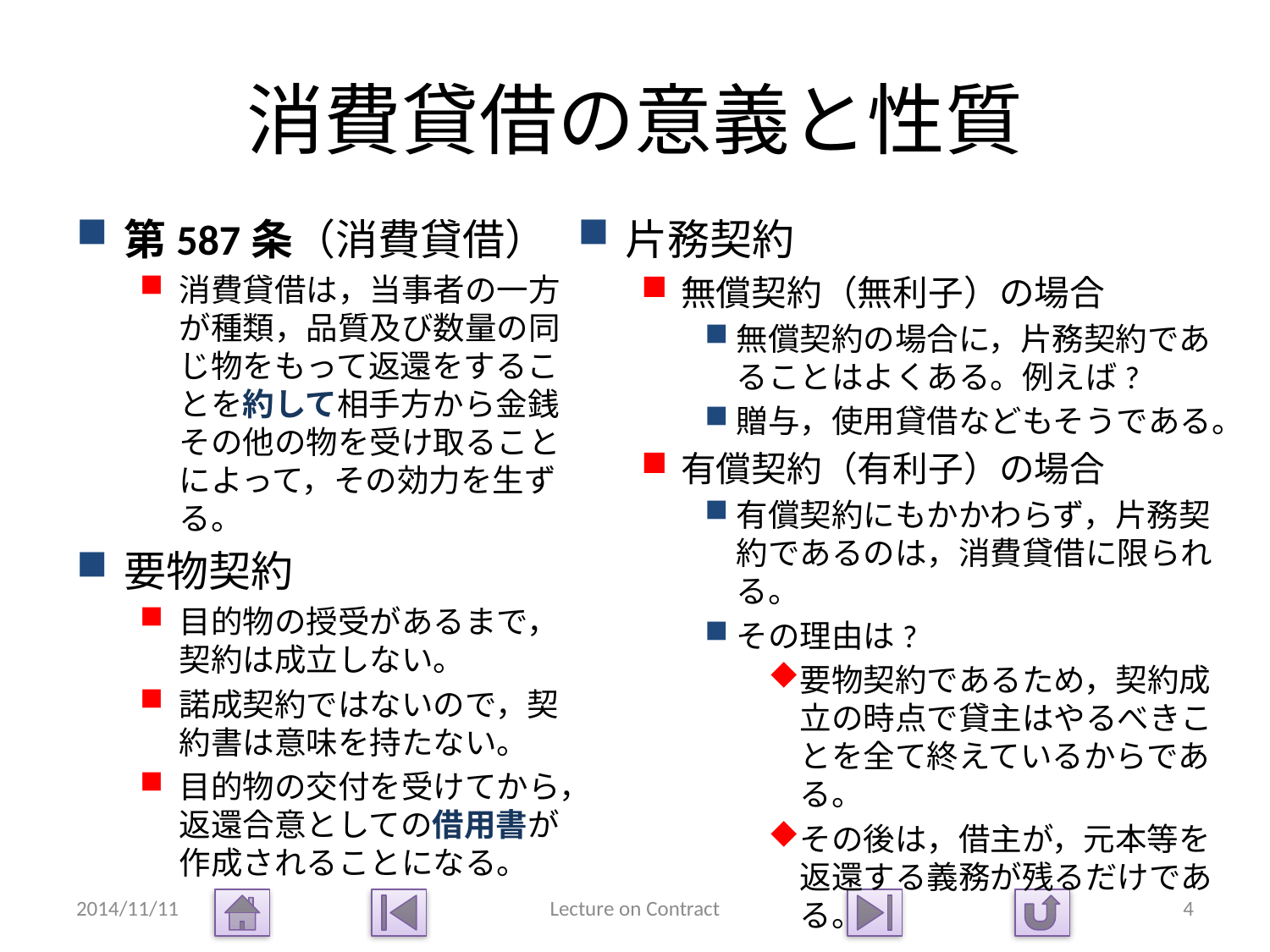

# 消費貸借の意義と性質
第587条（消費貸借）
消費貸借は，当事者の一方が種類，品質及び数量の同じ物をもって返還をすることを約して相手方から金銭その他の物を受け取ることによって，その効力を生ずる。
要物契約
目的物の授受があるまで，契約は成立しない。
諾成契約ではないので，契約書は意味を持たない。
目的物の交付を受けてから，返還合意としての借用書が作成されることになる。
片務契約
無償契約（無利子）の場合
無償契約の場合に，片務契約であることはよくある。例えば?
贈与，使用貸借などもそうである。
有償契約（有利子）の場合
有償契約にもかかわらず，片務契約であるのは，消費貸借に限られる。
その理由は?
要物契約であるため，契約成立の時点で貸主はやるべきことを全て終えているからである。
その後は，借主が，元本等を返還する義務が残るだけである。
2014/11/11
Lecture on Contract
4